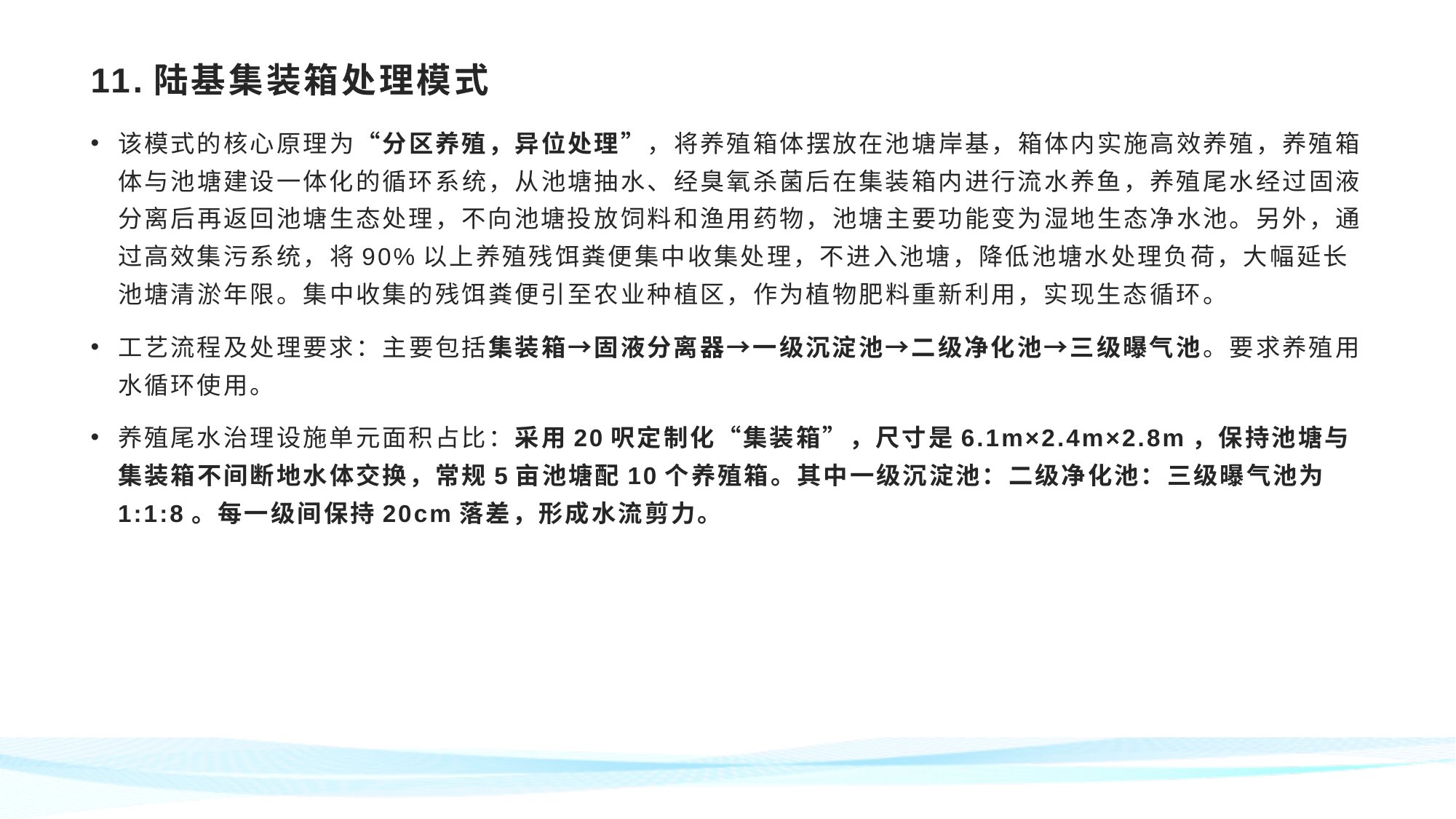

# 11.陆基集装箱处理模式
该模式的核心原理为“分区养殖，异位处理”，将养殖箱体摆放在池塘岸基，箱体内实施高效养殖，养殖箱体与池塘建设一体化的循环系统，从池塘抽水、经臭氧杀菌后在集装箱内进行流水养鱼，养殖尾水经过固液分离后再返回池塘生态处理，不向池塘投放饲料和渔用药物，池塘主要功能变为湿地生态净水池。另外，通过高效集污系统，将90%以上养殖残饵粪便集中收集处理，不进入池塘，降低池塘水处理负荷，大幅延长池塘清淤年限。集中收集的残饵粪便引至农业种植区，作为植物肥料重新利用，实现生态循环。
工艺流程及处理要求：主要包括集装箱→固液分离器→一级沉淀池→二级净化池→三级曝气池。要求养殖用水循环使用。
养殖尾水治理设施单元面积占比：采用20呎定制化“集装箱”，尺寸是6.1m×2.4m×2.8m，保持池塘与集装箱不间断地水体交换，常规5亩池塘配10个养殖箱。其中一级沉淀池：二级净化池：三级曝气池为1:1:8。每一级间保持20cm落差，形成水流剪力。
25